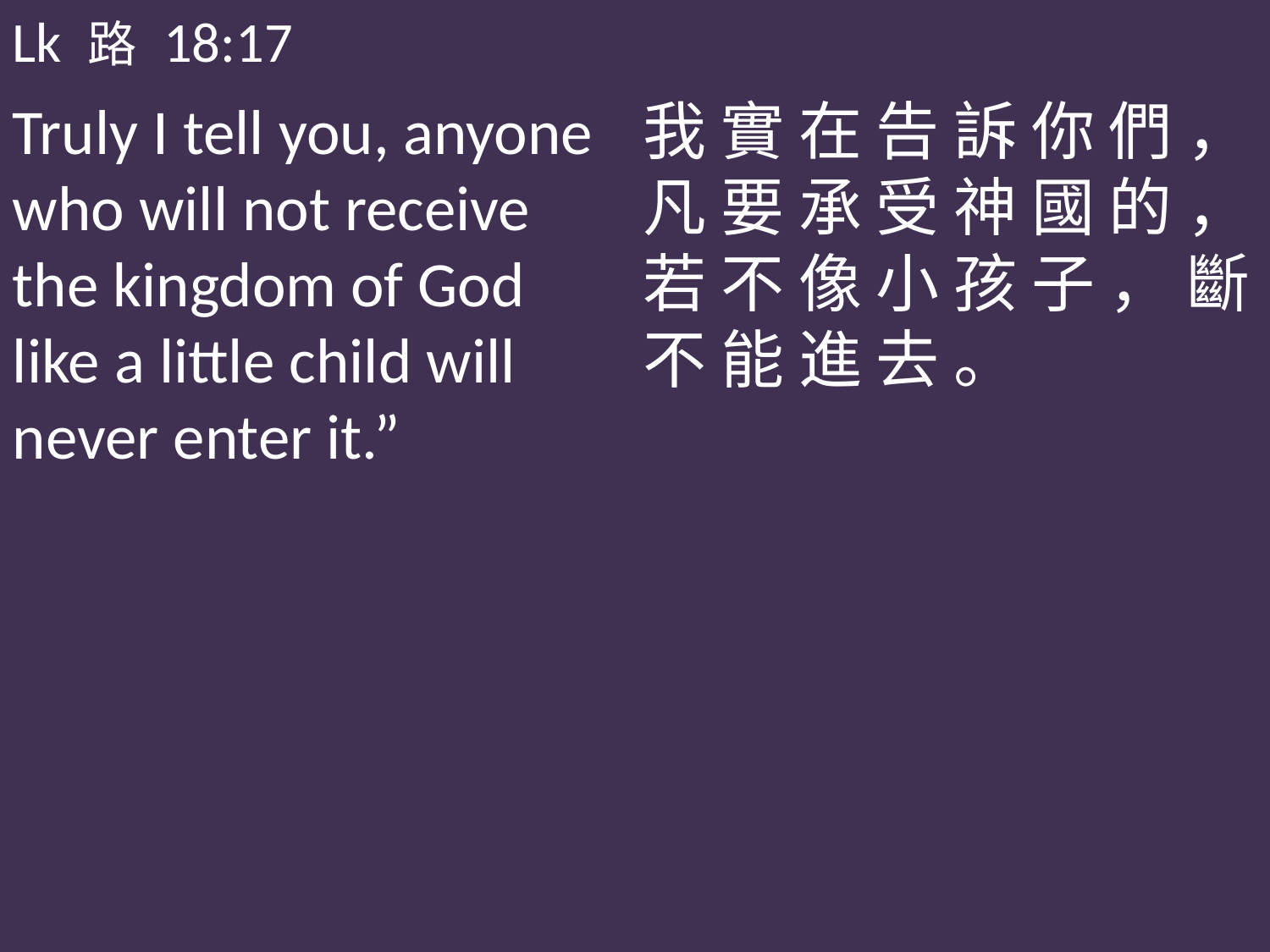

Lk 路 18:17
Truly I tell you, anyone who will not receive the kingdom of God like a little child will never enter it.”
我 實 在 告 訴 你 們 ， 凡 要 承 受 神 國 的 ， 若 不 像 小 孩 子 ， 斷 不 能 進 去 。